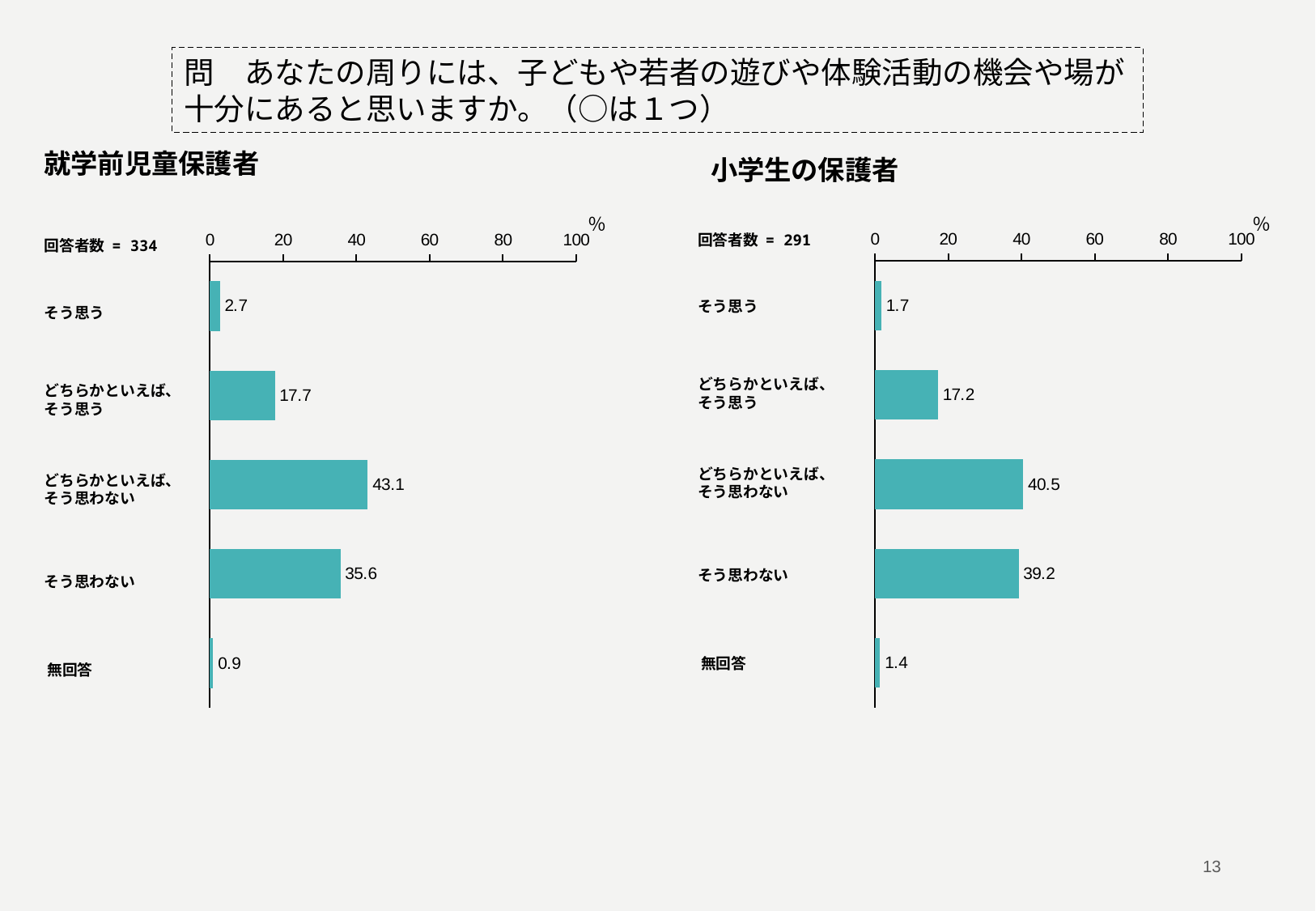

問　あなたの周りには、子どもや若者の遊びや体験活動の機会や場が十分にあると思いますか。（○は１つ）
就学前児童保護者
小学生の保護者
％
％
回答者数 = 291
そう思う
どちらかといえば、
そう思う
どちらかといえば、
そう思わない
そう思わない
無回答

### Chart

| Category | 　 |
|---|---|
| そう思う | 1.7 |
| どちらかといえば、そう思う | 17.2 |
| どちらかといえば、そう思わない | 40.5 |
| そう思わない | 39.2 |
| 無回答 | 1.4 |
回答者数 = 334
そう思う
どちらかといえば、
そう思う
どちらかといえば、
そう思わない
そう思わない
無回答

### Chart

| Category | 　 |
|---|---|
| そう思う | 2.7 |
| どちらかといえば、そう思う | 17.7 |
| どちらかといえば、そう思わない | 43.1 |
| そう思わない | 35.6 |
| 無回答 | 0.9 |
13